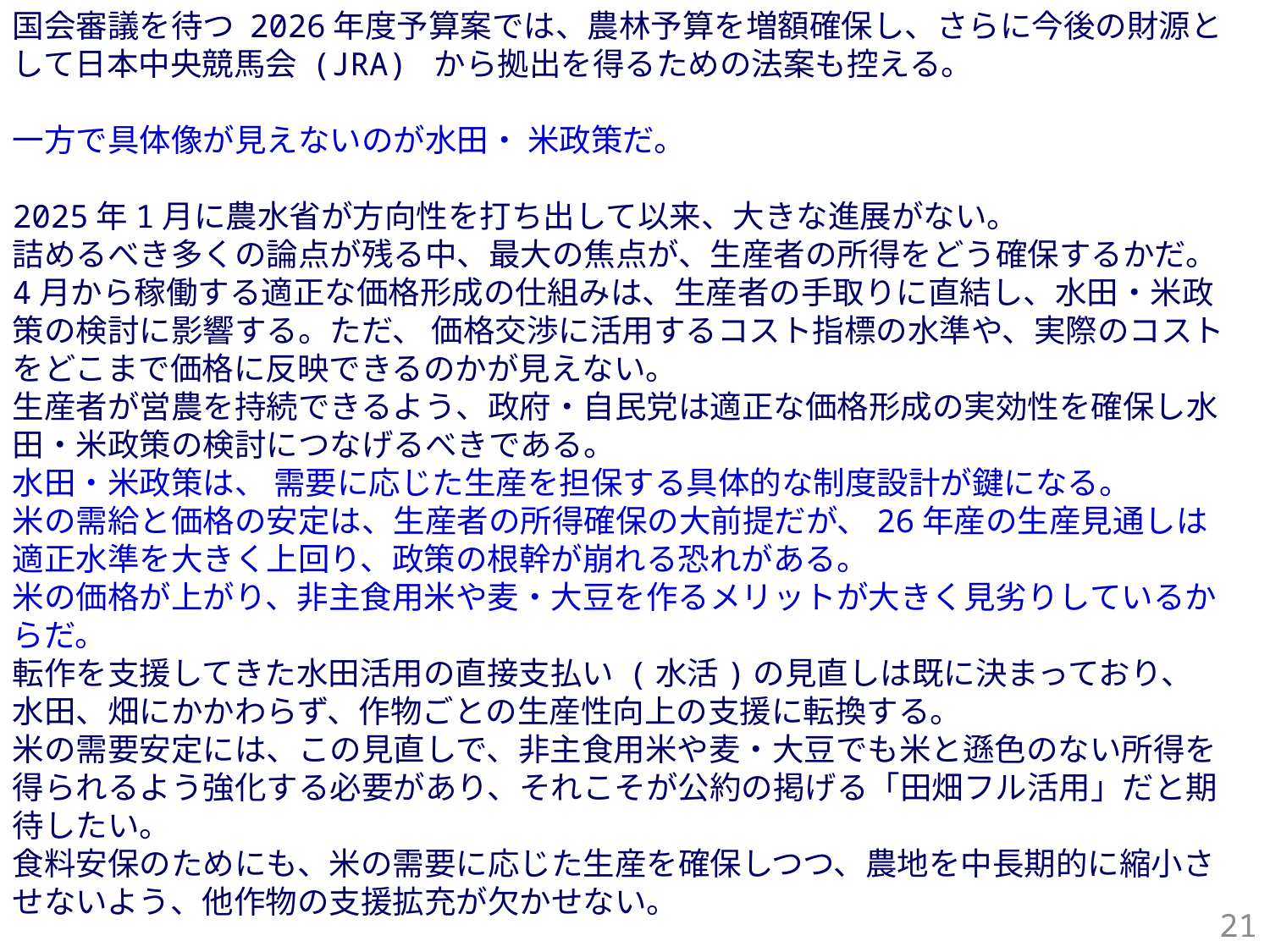

国会審議を待つ 2026年度予算案では、農林予算を増額確保し、さらに今後の財源として日本中央競馬会 (JRA) から拠出を得るための法案も控える。

一方で具体像が見えないのが水田・ 米政策だ。

2025年1月に農水省が方向性を打ち出して以来、大きな進展がない。
詰めるべき多くの論点が残る中、最大の焦点が、生産者の所得をどう確保するかだ。
4月から稼働する適正な価格形成の仕組みは、生産者の手取りに直結し、水田・米政策の検討に影響する。ただ、 価格交渉に活用するコスト指標の水準や、実際のコストをどこまで価格に反映できるのかが見えない。
生産者が営農を持続できるよう、政府・自民党は適正な価格形成の実効性を確保し水田・米政策の検討につなげるべきである。
水田・米政策は、 需要に応じた生産を担保する具体的な制度設計が鍵になる。
米の需給と価格の安定は、生産者の所得確保の大前提だが、26年産の生産見通しは適正水準を大きく上回り、政策の根幹が崩れる恐れがある。
米の価格が上がり、非主食用米や麦・大豆を作るメリットが大きく見劣りしているからだ。
転作を支援してきた水田活用の直接支払い (水活)の見直しは既に決まっており、 水田、畑にかかわらず、作物ごとの生産性向上の支援に転換する。
米の需要安定には、この見直しで、非主食用米や麦・大豆でも米と遜色のない所得を得られるよう強化する必要があり、それこそが公約の掲げる「田畑フル活用」だと期待したい。
食料安保のためにも、米の需要に応じた生産を確保しつつ、農地を中長期的に縮小させないよう、他作物の支援拡充が欠かせない。
21